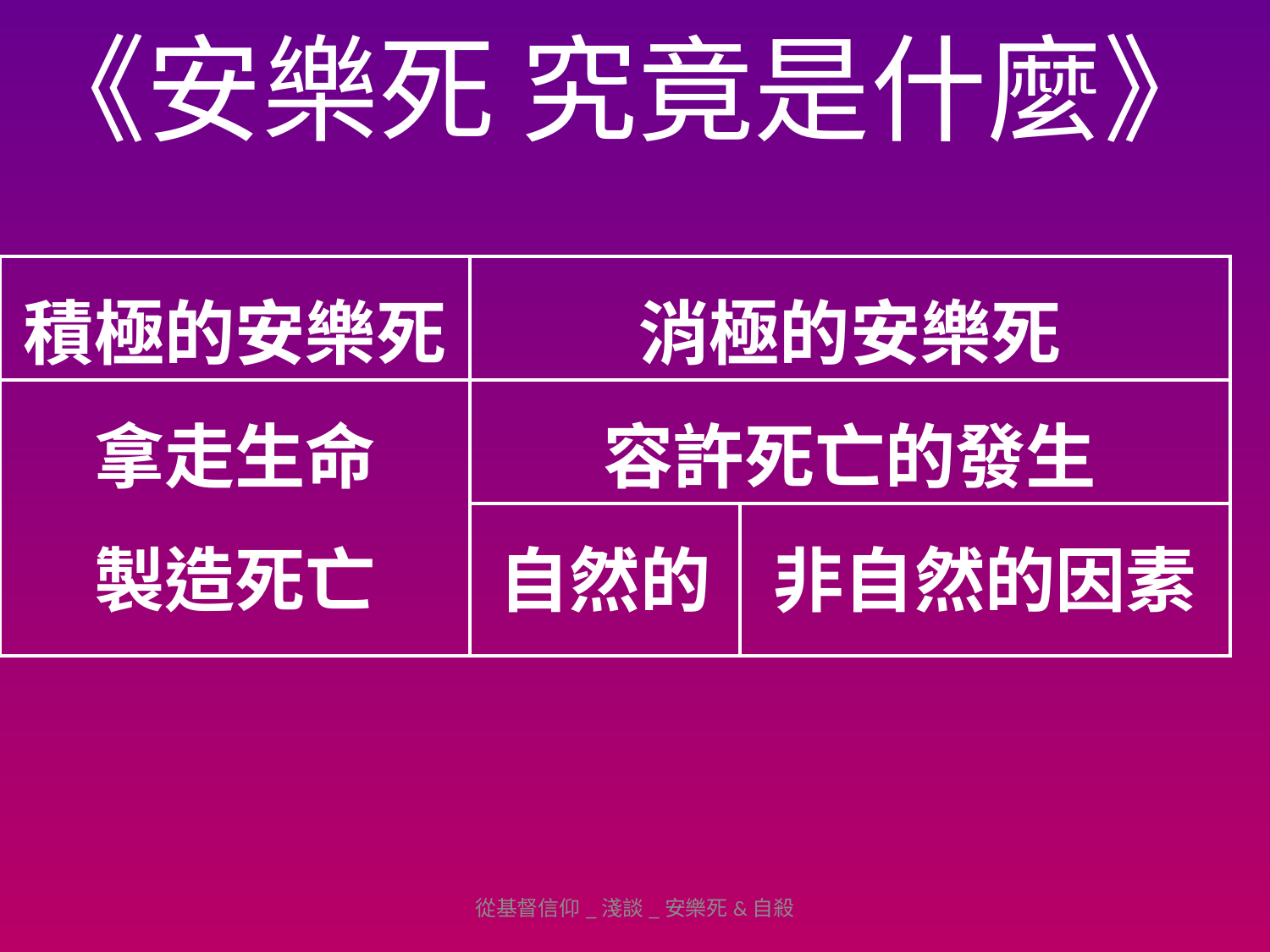

# 《安樂死 究竟是什麼》
| 積極的安樂死 | 消極的安樂死 |  |
| --- | --- | --- |
| 拿走生命 製造死亡 | 容許死亡的發生 |  |
|  | 自然的 | 非自然的因素 |

從基督信仰_淺談_安樂死&自殺